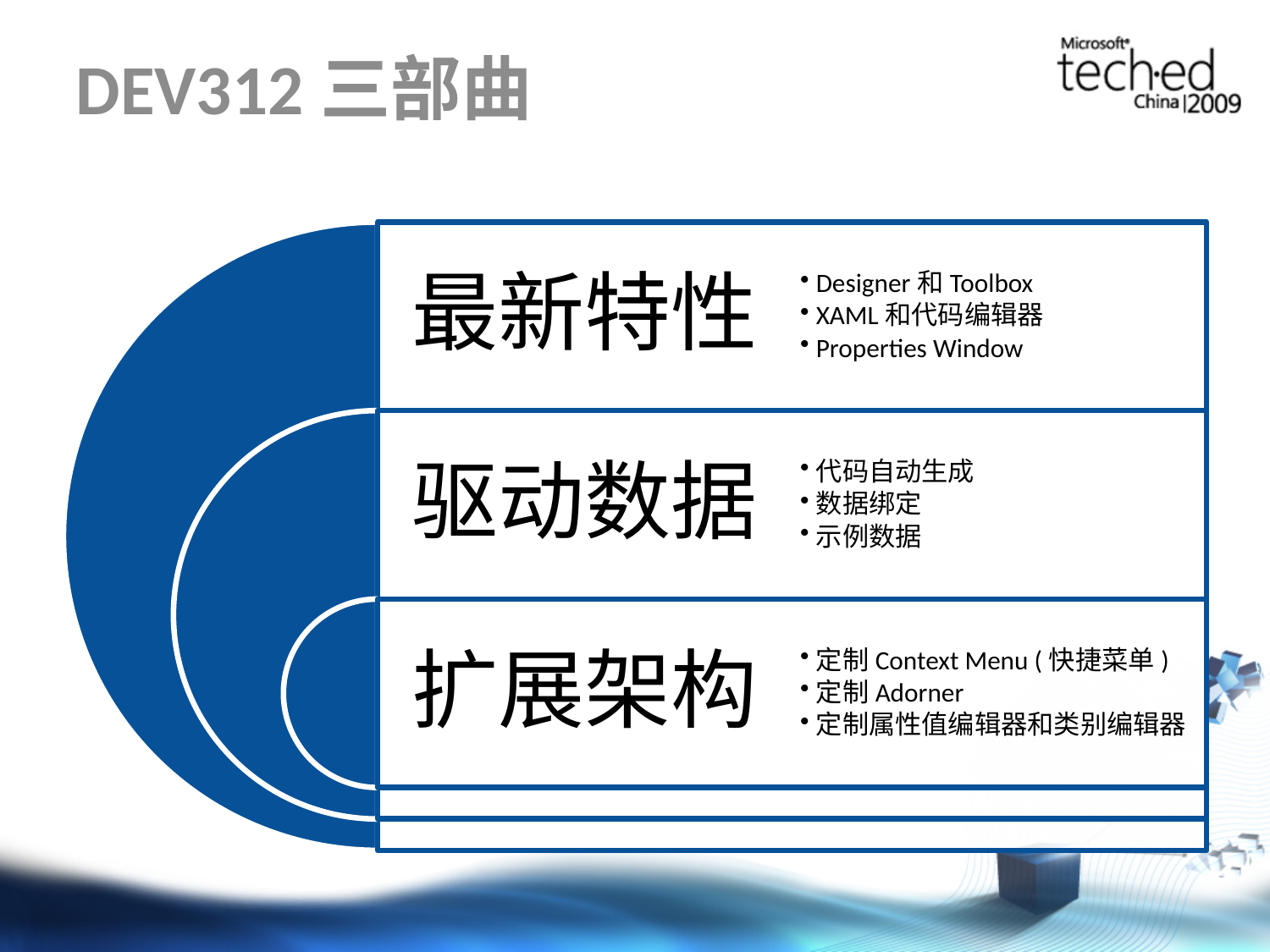

# DEV312三部曲
最新特性
驱动数据
扩展架构
Designer和Toolbox
XAML和代码编辑器
Properties Window
代码自动生成
数据绑定
示例数据
定制Context Menu (快捷菜单)
定制Adorner
定制属性值编辑器和类别编辑器